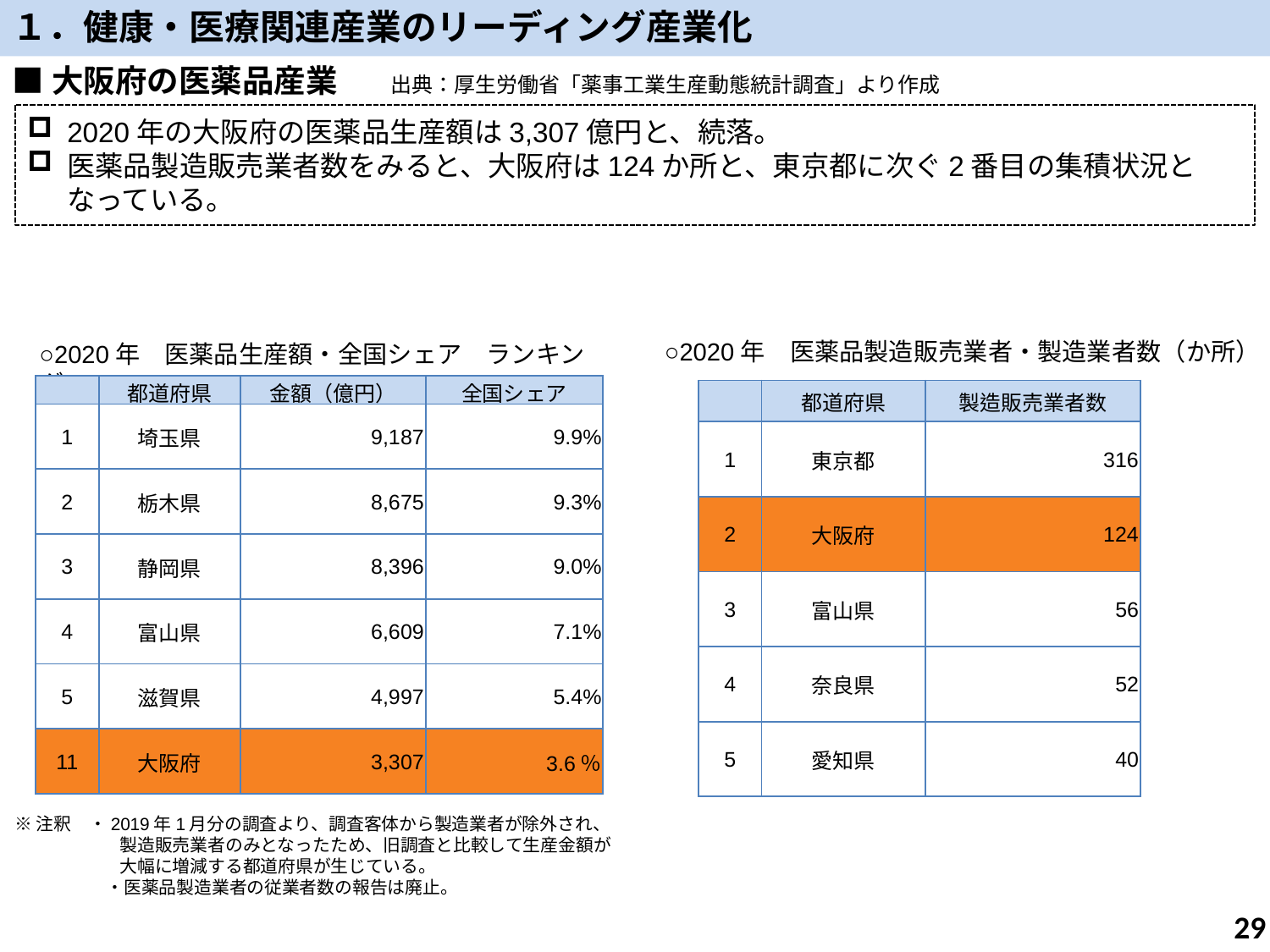

１．健康・医療関連産業のリーディング産業化
■大阪府の医薬品産業　　出典：厚生労働省「薬事工業生産動態統計調査」より作成
2020年の大阪府の医薬品生産額は3,307億円と、続落。
医薬品製造販売業者数をみると、大阪府は124か所と、東京都に次ぐ2番目の集積状況となっている。
○2020年　医薬品製造販売業者・製造業者数（か所）
○2020年　医薬品生産額・全国シェア　ランキング
|  | 都道府県 | 金額（億円） | 全国シェア |
| --- | --- | --- | --- |
| 1 | 埼玉県 | 9,187 | 9.9% |
| 2 | 栃木県 | 8,675 | 9.3% |
| 3 | 静岡県 | 8,396 | 9.0% |
| 4 | 富山県 | 6,609 | 7.1% |
| 5 | 滋賀県 | 4,997 | 5.4% |
| 11 | 大阪府 | 3,307 | 3.6％ |
|  | 都道府県 | 製造販売業者数 |
| --- | --- | --- |
| 1 | 東京都 | 316 |
| 2 | 大阪府 | 124 |
| 3 | 富山県 | 56 |
| 4 | 奈良県 | 52 |
| 5 | 愛知県 | 40 |
※注釈　・2019年1月分の調査より、調査客体から製造業者が除外され、
　　　　　　製造販売業者のみとなったため、旧調査と比較して生産金額が
　　　　　　大幅に増減する都道府県が生じている。
　　　　　 ・医薬品製造業者の従業者数の報告は廃止。
29